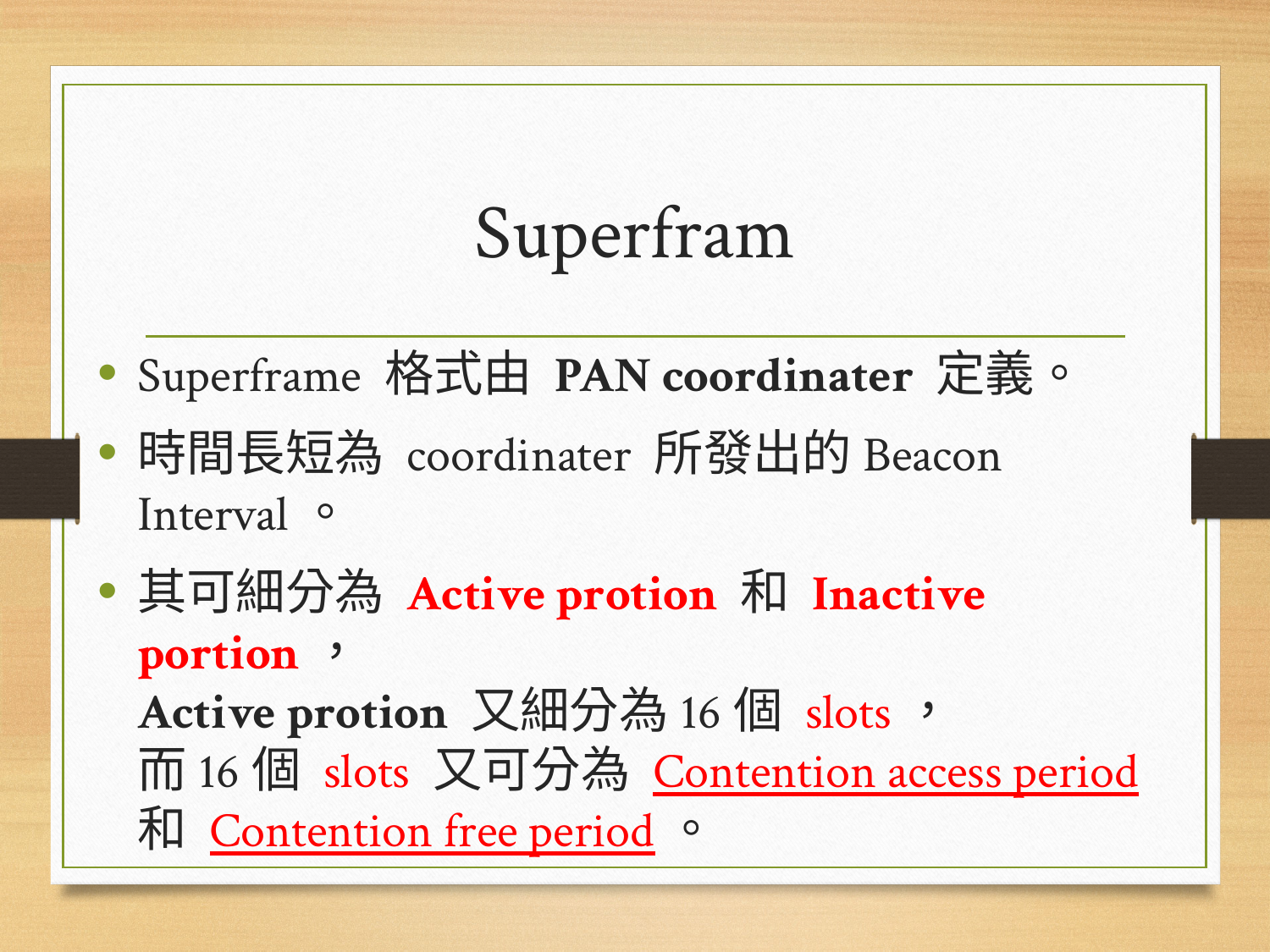

# Superfram
Superframe 格式由 PAN coordinater 定義。
時間長短為 coordinater 所發出的Beacon Interval。
其可細分為 Active protion 和 Inactive portion，
Active protion 又細分為16個 slots，
而16個 slots 又可分為 Contention access period 和 Contention free period。